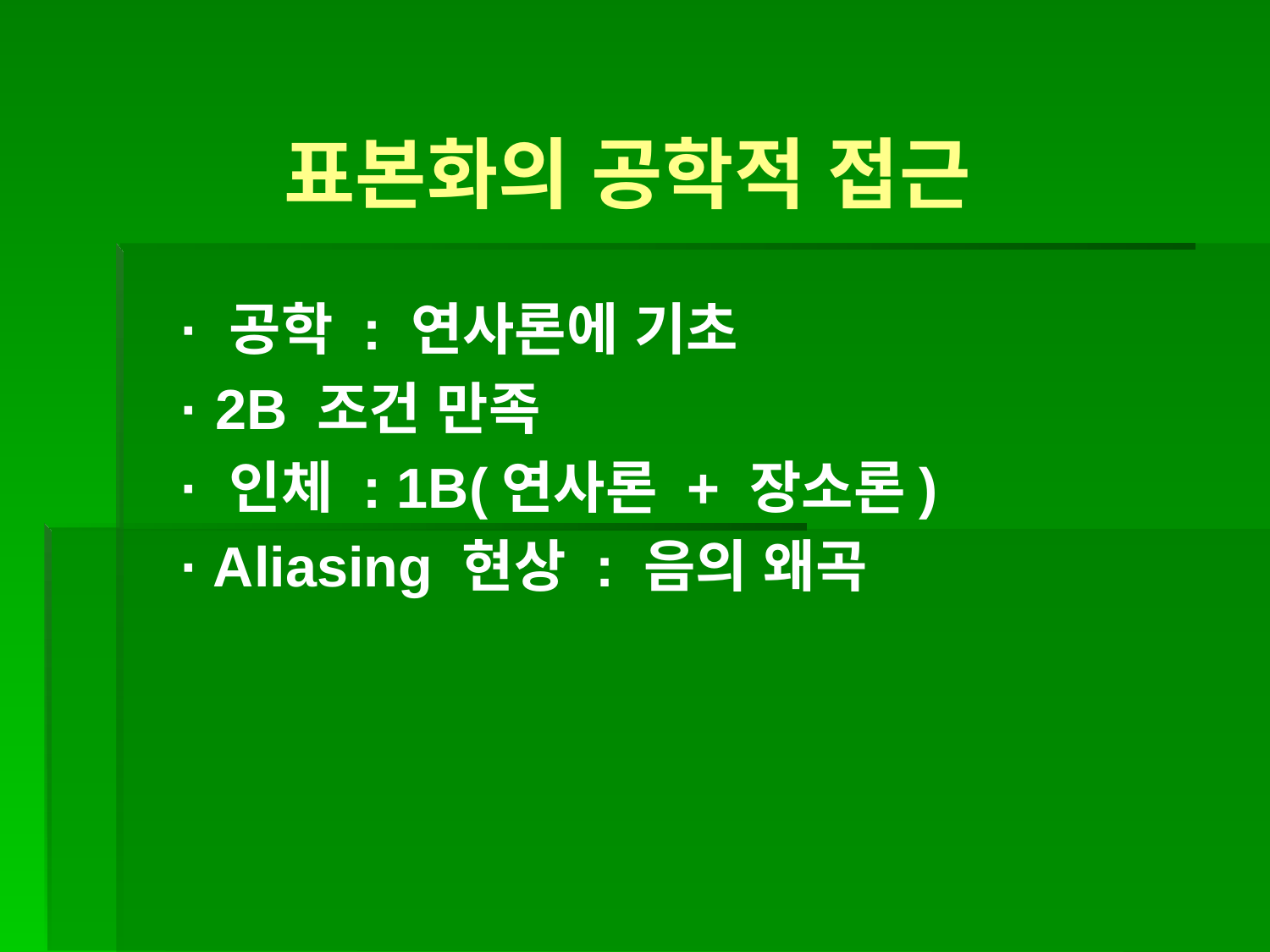

표본화의 공학적 접근
· 공학 : 연사론에 기초
· 2B 조건 만족
· 인체 : 1B(연사론 + 장소론)
· Aliasing 현상 : 음의 왜곡